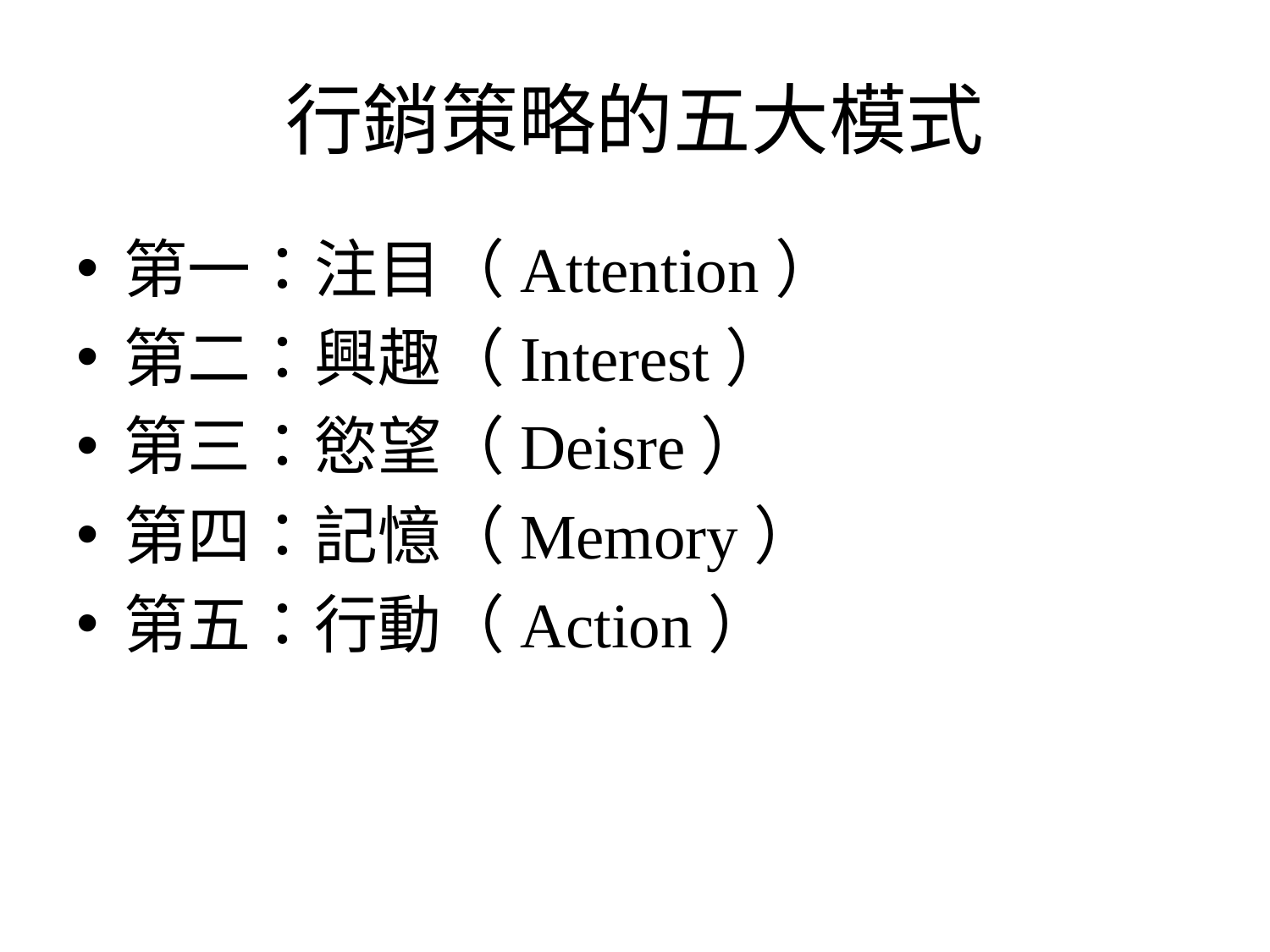

# 行銷策略的五大模式
第一：注目（Attention）
第二：興趣（Interest）
第三：慾望（Deisre）
第四：記憶（Memory）
第五：行動（Action）